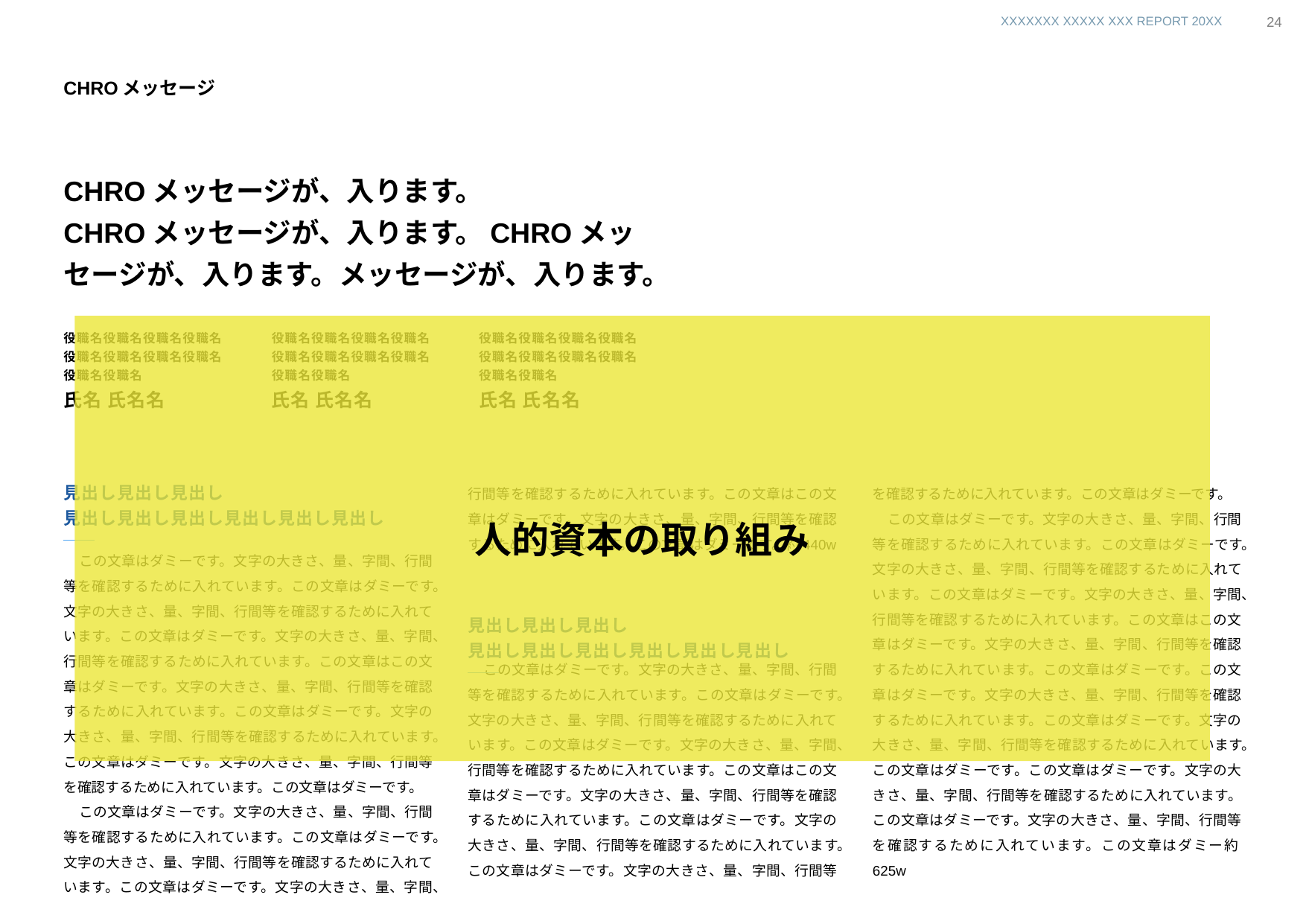

取材
24
# CHROメッセージ
CHROメッセージが、入ります。
CHROメッセージが、入ります。CHROメッセージが、入ります。メッセージが、入ります。
人的資本の取り組み
役職名役職名役職名役職名
役職名役職名役職名役職名
役職名役職名
氏名 氏名名
役職名役職名役職名役職名
役職名役職名役職名役職名
役職名役職名
氏名 氏名名
役職名役職名役職名役職名
役職名役職名役職名役職名
役職名役職名
氏名 氏名名

この文章はダミーです。文字の大きさ、量、字間、行間等を確認するために入れています。この文章はダミーです。文字の大きさ、量、字間、行間等を確認するために入れています。この文章はダミーです。文字の大きさ、量、字間、行間等を確認するために入れています。この文章はこの文章はダミーです。文字の大きさ、量、字間、行間等を確認するために入れています。この文章はダミーです。文字の大きさ、量、字間、行間等を確認するために入れています。この文章はダミーです。文字の大きさ、量、字間、行間等を確認するために入れています。この文章はダミーです。
この文章はダミーです。文字の大きさ、量、字間、行間等を確認するために入れています。この文章はダミーです。文字の大きさ、量、字間、行間等を確認するために入れています。この文章はダミーです。文字の大きさ、量、字間、行間等を確認するために入れています。この文章はこの文章はダミーです。文字の大きさ、量、字間、行間等を確認するために入れています。この文章はダミーです。約440w

この文章はダミーです。文字の大きさ、量、字間、行間等を確認するために入れています。この文章はダミーです。文字の大きさ、量、字間、行間等を確認するために入れています。この文章はダミーです。文字の大きさ、量、字間、行間等を確認するために入れています。この文章はこの文章はダミーです。文字の大きさ、量、字間、行間等を確認するために入れています。この文章はダミーです。文字の大きさ、量、字間、行間等を確認するために入れています。この文章はダミーです。文字の大きさ、量、字間、行間等を確認するために入れています。この文章はダミーです。
この文章はダミーです。文字の大きさ、量、字間、行間等を確認するために入れています。この文章はダミーです。文字の大きさ、量、字間、行間等を確認するために入れています。この文章はダミーです。文字の大きさ、量、字間、行間等を確認するために入れています。この文章はこの文章はダミーです。文字の大きさ、量、字間、行間等を確認するために入れています。この文章はダミーです。この文章はダミーです。文字の大きさ、量、字間、行間等を確認するために入れています。この文章はダミーです。文字の大きさ、量、字間、行間等を確認するために入れています。この文章はダミーです。この文章はダミーです。文字の大きさ、量、字間、行間等を確認するために入れています。この文章はダミーです。文字の大きさ、量、字間、行間等を確認するために入れています。この文章はダミー約625w
見出し見出し見出し
見出し見出し見出し見出し見出し見出し
見出し見出し見出し
見出し見出し見出し見出し見出し見出し